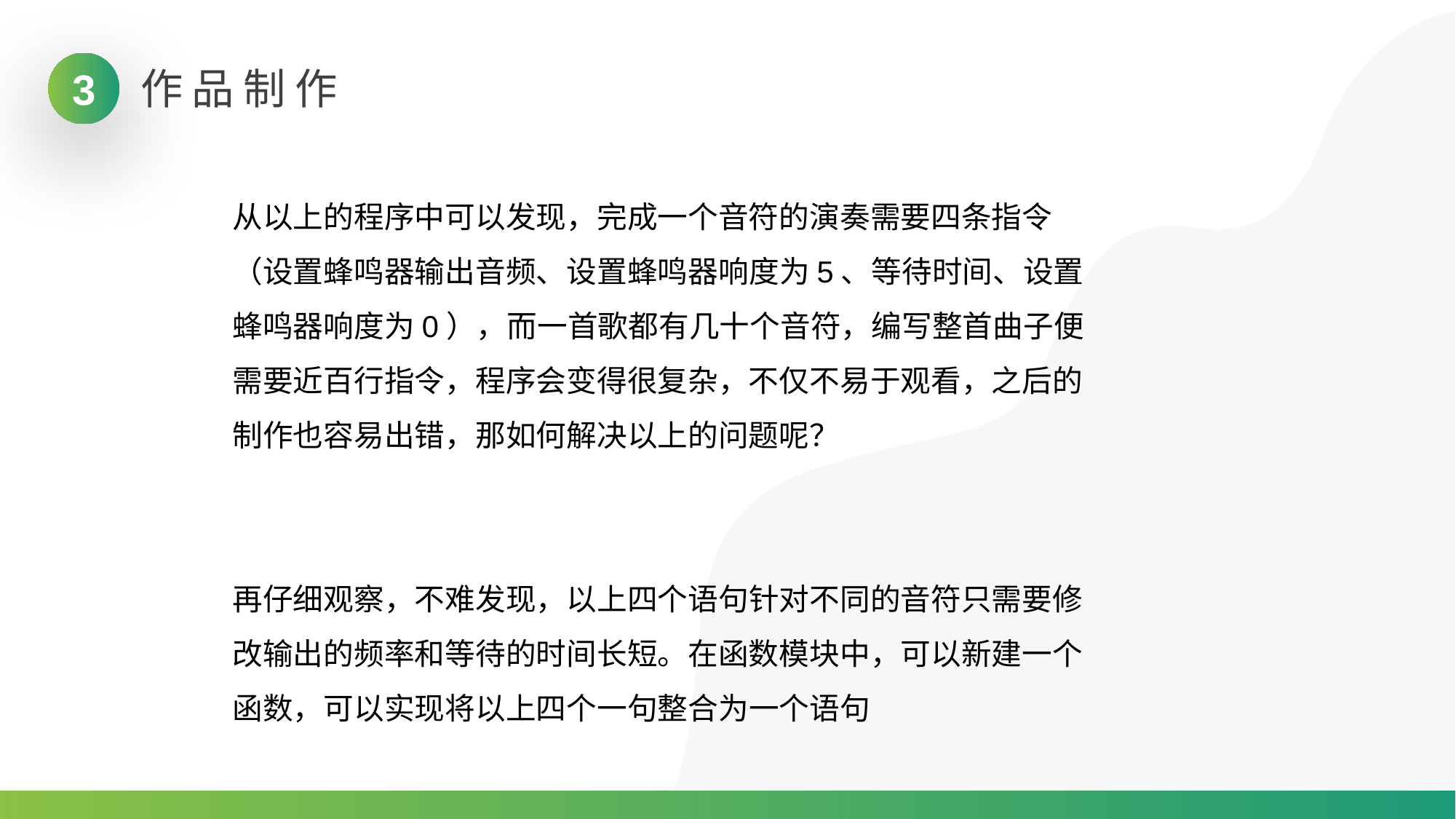

作品制作
3
从以上的程序中可以发现，完成一个音符的演奏需要四条指令（设置蜂鸣器输出音频、设置蜂鸣器响度为5、等待时间、设置蜂鸣器响度为0），而一首歌都有几十个音符，编写整首曲子便需要近百行指令，程序会变得很复杂，不仅不易于观看，之后的制作也容易出错，那如何解决以上的问题呢？

再仔细观察，不难发现，以上四个语句针对不同的音符只需要修改输出的频率和等待的时间长短。在函数模块中，可以新建一个函数，可以实现将以上四个一句整合为一个语句
02